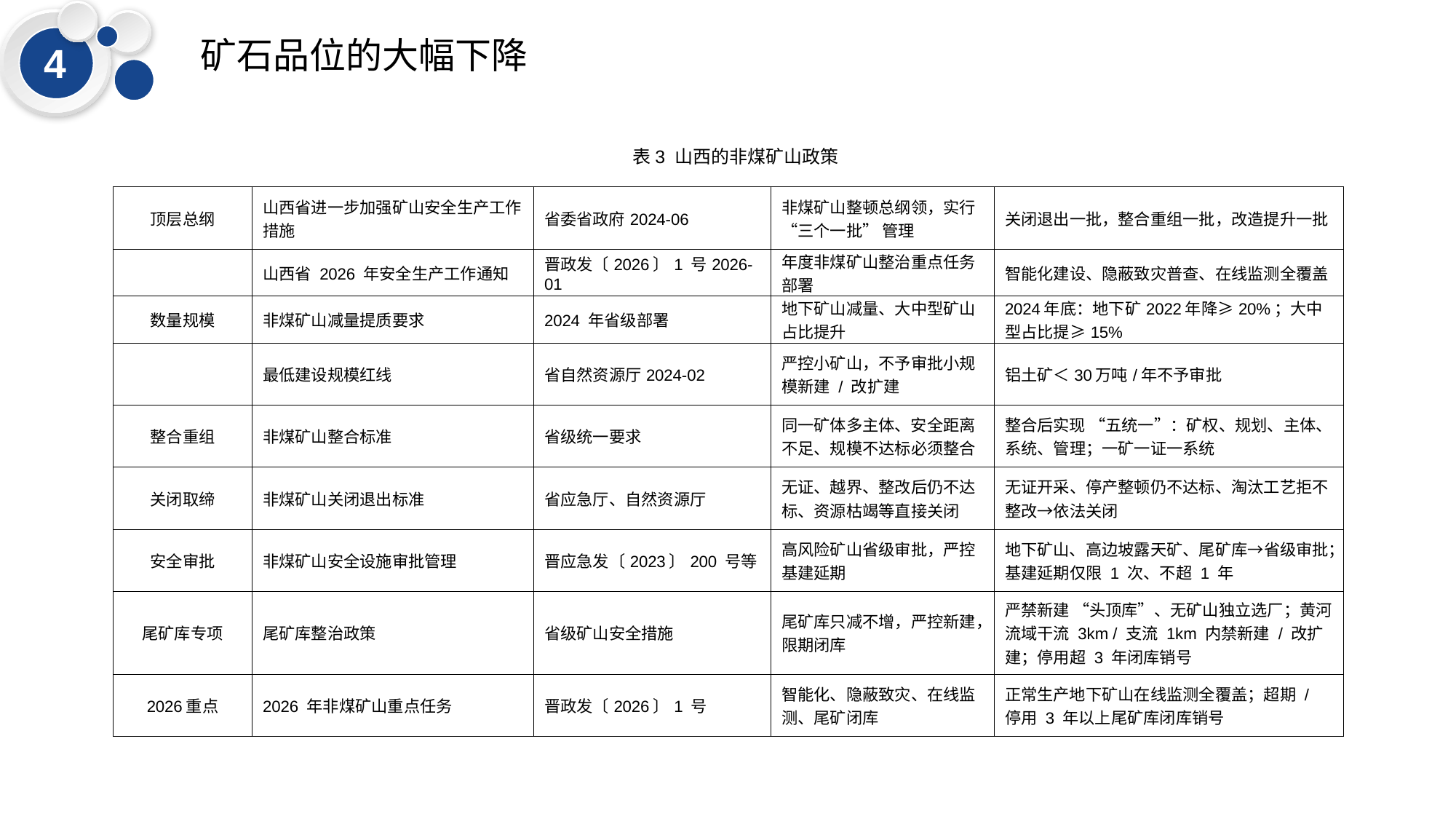

4
矿石品位的大幅下降

表3 山西的非煤矿山政策
| 顶层总纲 | 山西省进一步加强矿山安全生产工作措施 | 省委省政府2024-06 | 非煤矿山整顿总纲领，实行 “三个一批” 管理 | 关闭退出一批，整合重组一批，改造提升一批 |
| --- | --- | --- | --- | --- |
|  | 山西省 2026 年安全生产工作通知 | 晋政发〔2026〕1 号2026-01 | 年度非煤矿山整治重点任务部署 | 智能化建设、隐蔽致灾普查、在线监测全覆盖 |
| 数量规模 | 非煤矿山减量提质要求 | 2024 年省级部署 | 地下矿山减量、大中型矿山占比提升 | 2024年底：地下矿2022年降≥20%；大中型占比提≥15% |
|  | 最低建设规模红线 | 省自然资源厅2024-02 | 严控小矿山，不予审批小规模新建 / 改扩建 | 铝土矿＜30万吨/年不予审批 |
| 整合重组 | 非煤矿山整合标准 | 省级统一要求 | 同一矿体多主体、安全距离不足、规模不达标必须整合 | 整合后实现 “五统一”：矿权、规划、主体、系统、管理；一矿一证一系统 |
| 关闭取缔 | 非煤矿山关闭退出标准 | 省应急厅、自然资源厅 | 无证、越界、整改后仍不达标、资源枯竭等直接关闭 | 无证开采、停产整顿仍不达标、淘汰工艺拒不整改→依法关闭 |
| 安全审批 | 非煤矿山安全设施审批管理 | 晋应急发〔2023〕200 号等 | 高风险矿山省级审批，严控基建延期 | 地下矿山、高边坡露天矿、尾矿库→省级审批；基建延期仅限 1 次、不超 1 年 |
| 尾矿库专项 | 尾矿库整治政策 | 省级矿山安全措施 | 尾矿库只减不增，严控新建，限期闭库 | 严禁新建 “头顶库”、无矿山独立选厂；黄河流域干流 3km / 支流 1km 内禁新建 / 改扩建；停用超 3 年闭库销号 |
| 2026重点 | 2026 年非煤矿山重点任务 | 晋政发〔2026〕1 号 | 智能化、隐蔽致灾、在线监测、尾矿闭库 | 正常生产地下矿山在线监测全覆盖；超期 / 停用 3 年以上尾矿库闭库销号 |